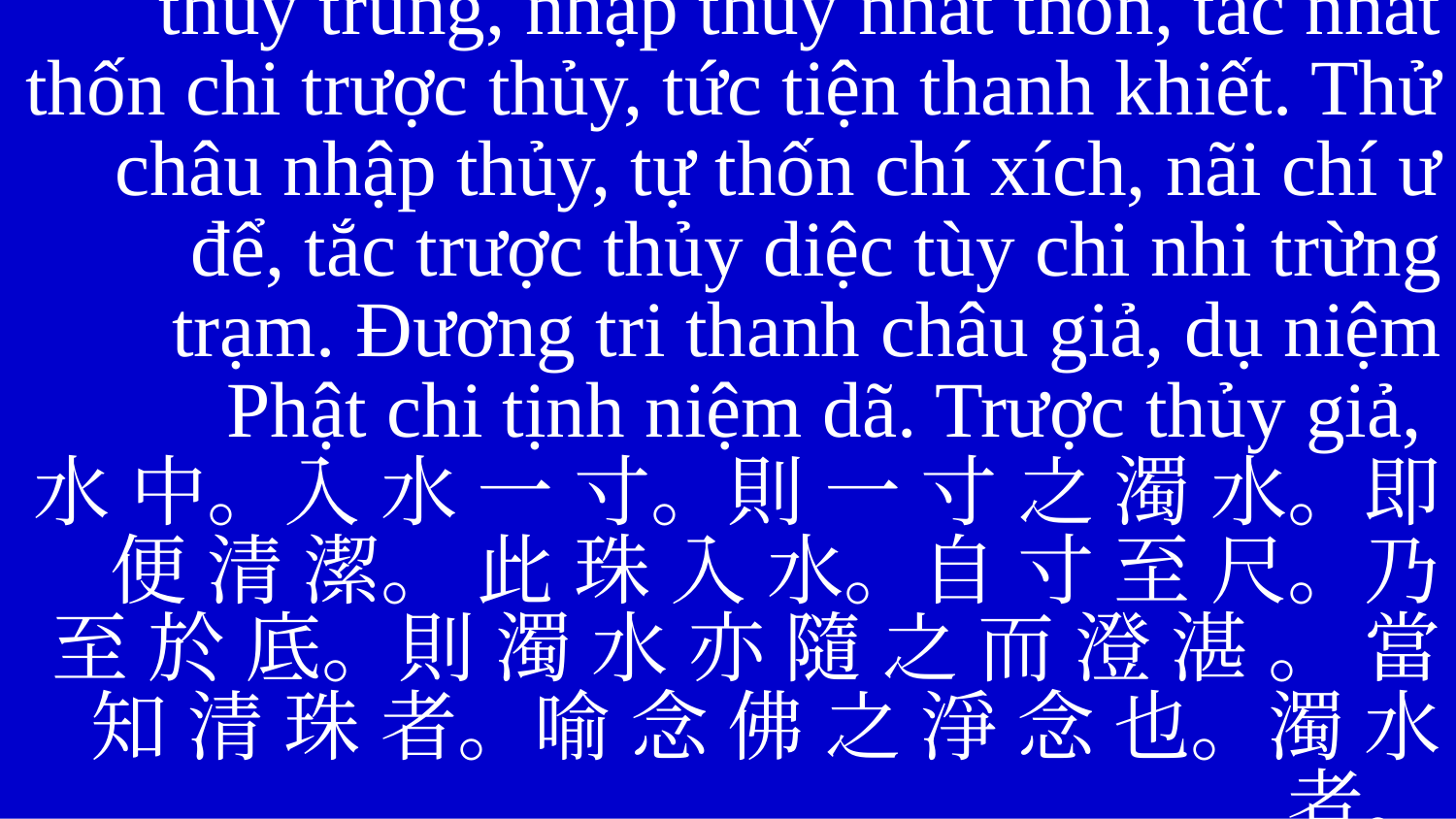

thủy trung, nhập thủy nhất thốn, tắc nhất thốn chi trược thủy, tức tiện thanh khiết. Thử châu nhập thủy, tự thốn chí xích, nãi chí ư để, tắc trược thủy diệc tùy chi nhi trừng trạm. Đương tri thanh châu giả, dụ niệm Phật chi tịnh niệm dã. Trược thủy giả,
水 中。入 水 一 寸。則 一 寸 之 濁 水。即 便 清 潔。 此 珠 入 水。自 寸 至 尺。乃 至 於 底。則 濁 水 亦 隨 之 而 澄 湛 。 當 知 清 珠 者。喻 念 佛 之 淨 念 也。濁 水 者。